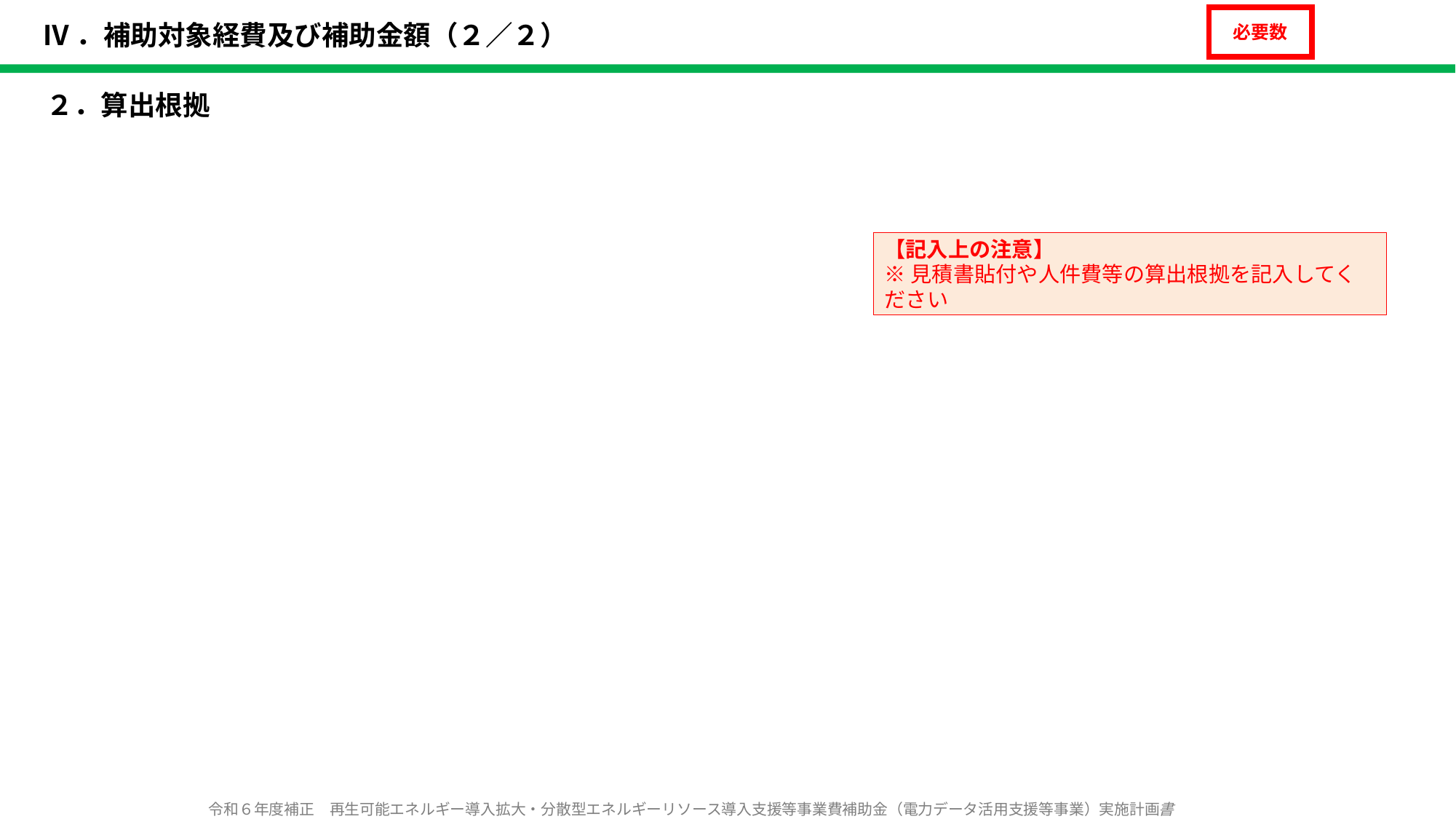

必要数
Ⅳ．補助対象経費及び補助金額（２／２）
２．算出根拠
【記入上の注意】
※見積書貼付や人件費等の算出根拠を記入してください